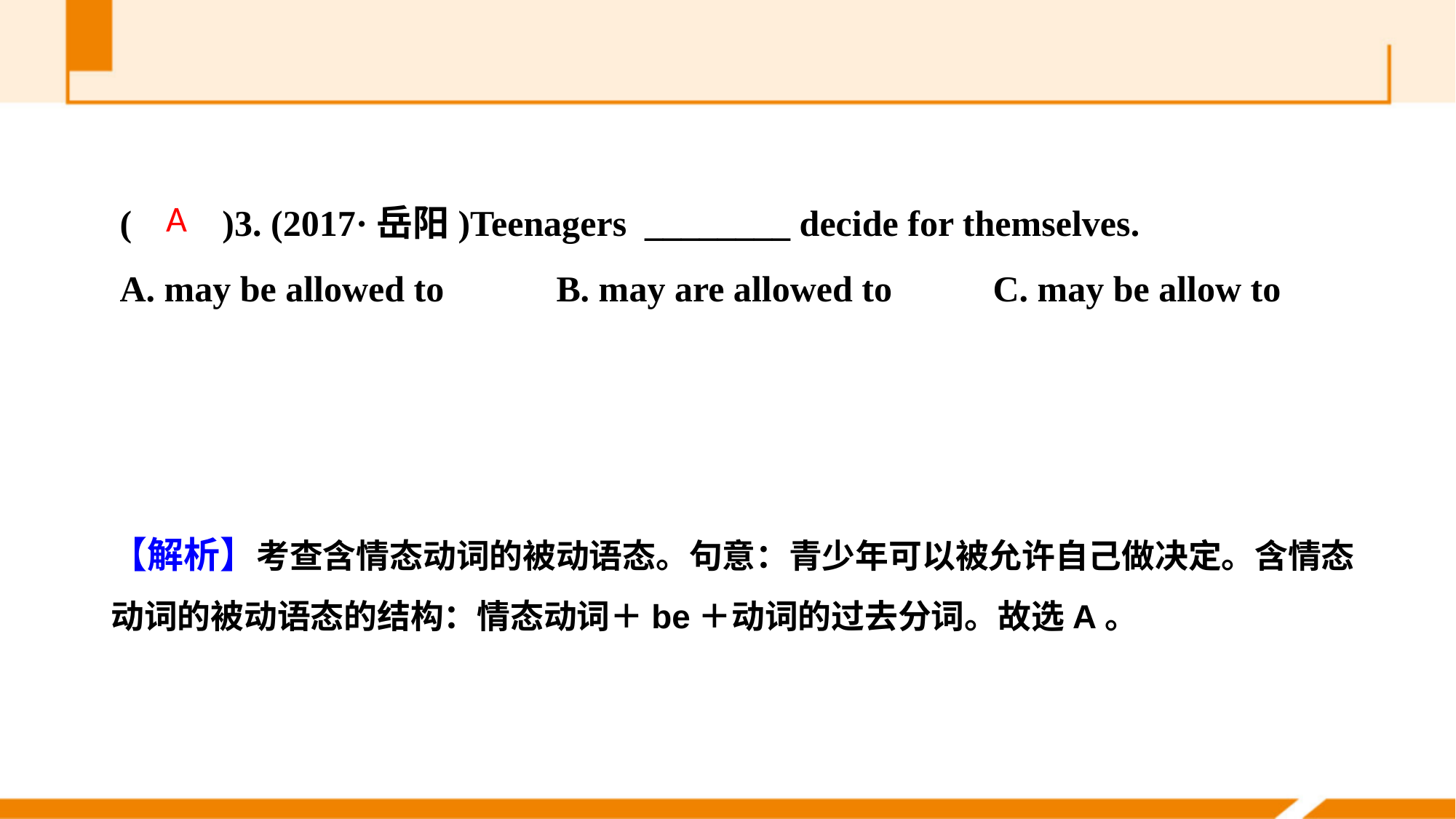

(　　)3. (2017·岳阳)Teenagers  ________ decide for themselves.
A. may be allowed to		B. may are allowed to	C. may be allow to
A
【解析】考查含情态动词的被动语态。句意：青少年可以被允许自己做决定。含情态动词的被动语态的结构：情态动词＋be＋动词的过去分词。故选A。